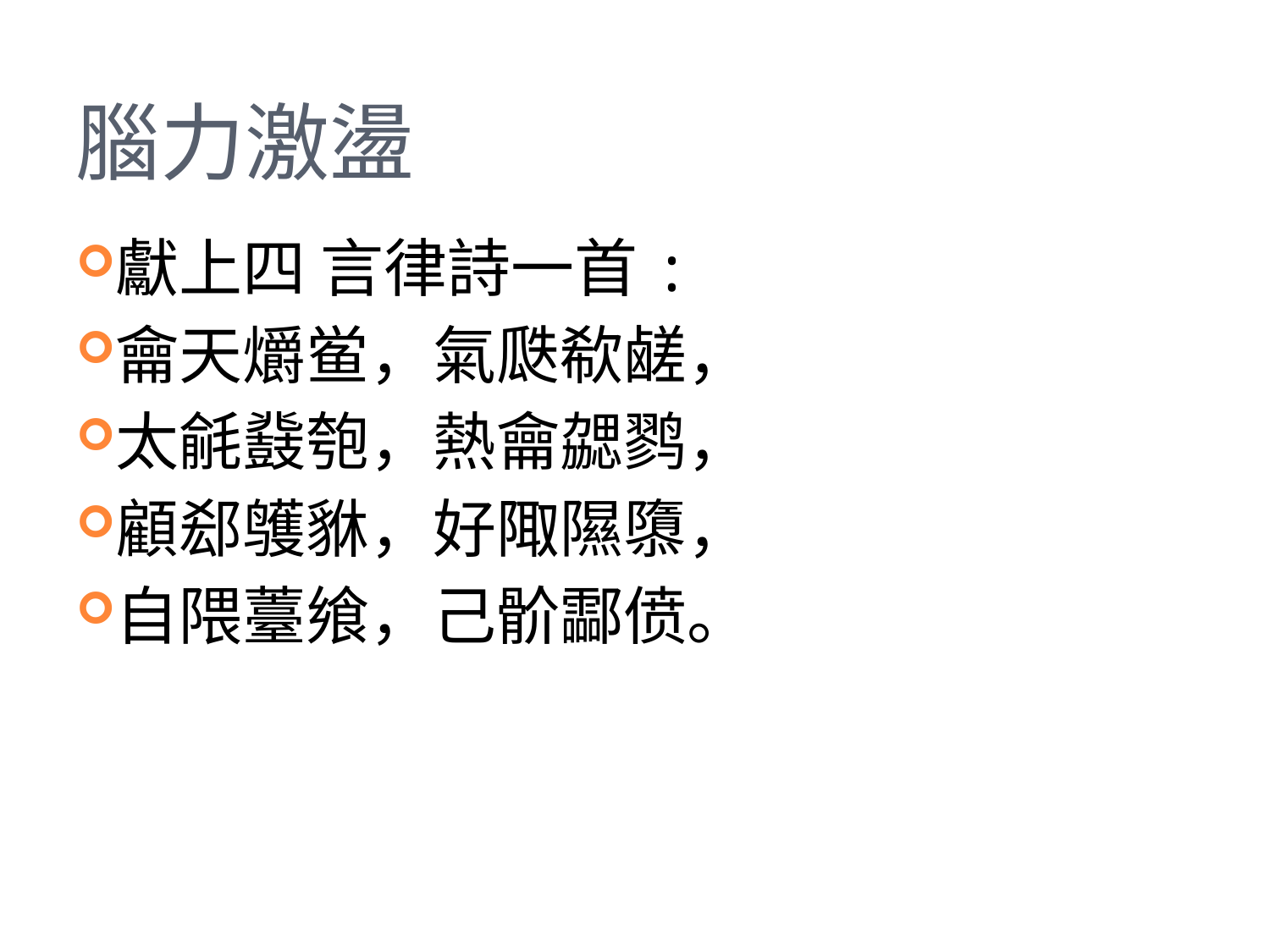

# 腦力激盪
獻上四 言律詩一首:
龠天爝鲎，氣瓞欷鹾，
太毹鼗匏，熱龠勰鹨，
顧郄鹱貅，好陬隰隳，
自隈薹飨，己骱酃偾。